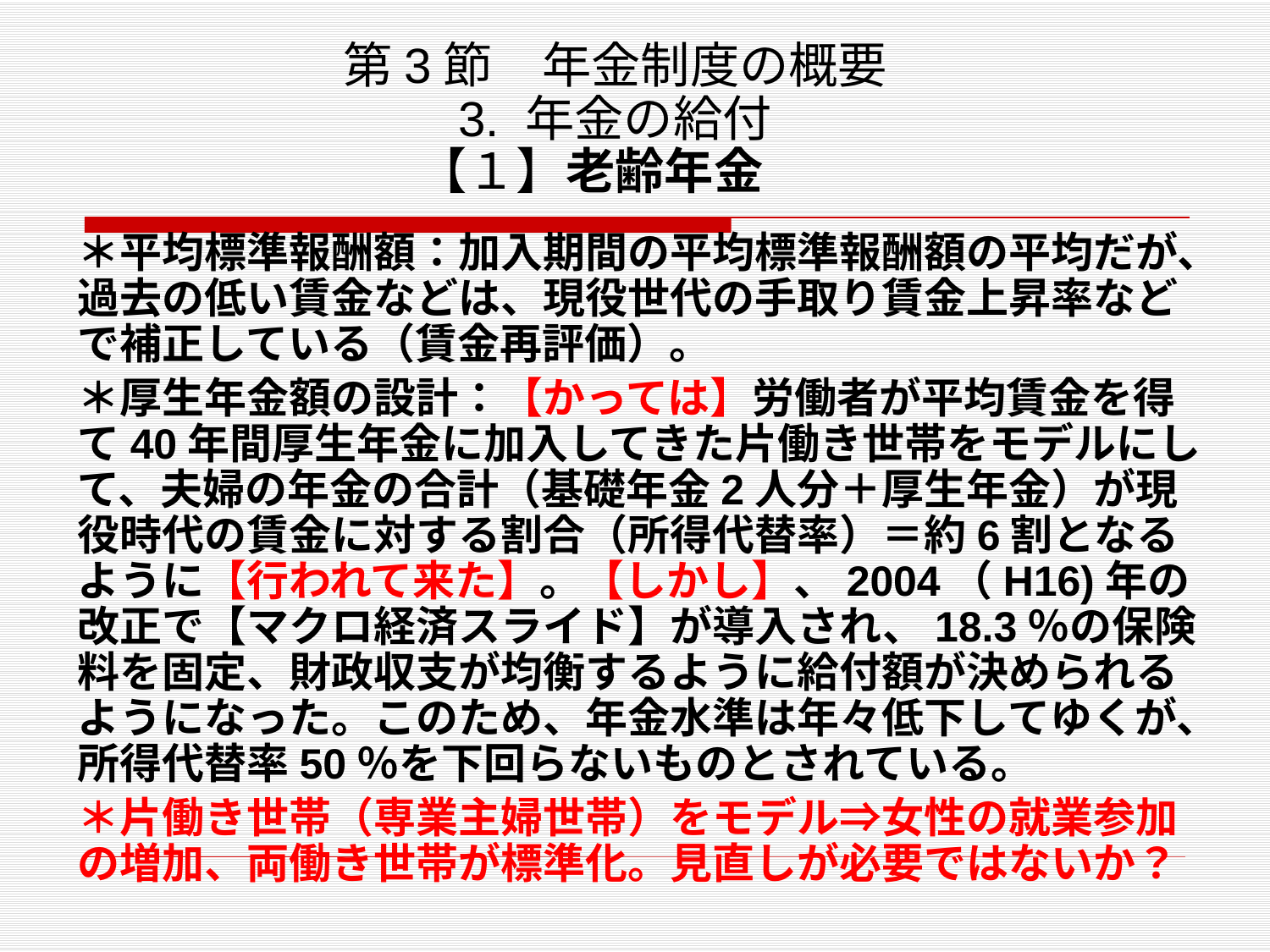

# 第3節　年金制度の概要 3. 年金の給付 【１】老齢年金
＊平均標準報酬額：加入期間の平均標準報酬額の平均だが、過去の低い賃金などは、現役世代の手取り賃金上昇率などで補正している（賃金再評価）。
＊厚生年金額の設計：【かっては】労働者が平均賃金を得て40年間厚生年金に加入してきた片働き世帯をモデルにして、夫婦の年金の合計（基礎年金2人分＋厚生年金）が現役時代の賃金に対する割合（所得代替率）＝約6割となるように【行われて来た】。【しかし】、2004（H16)年の改正で【マクロ経済スライド】が導入され、18.3％の保険料を固定、財政収支が均衡するように給付額が決められるようになった。このため、年金水準は年々低下してゆくが、所得代替率50％を下回らないものとされている。
＊片働き世帯（専業主婦世帯）をモデル⇒女性の就業参加の増加、両働き世帯が標準化。見直しが必要ではないか？